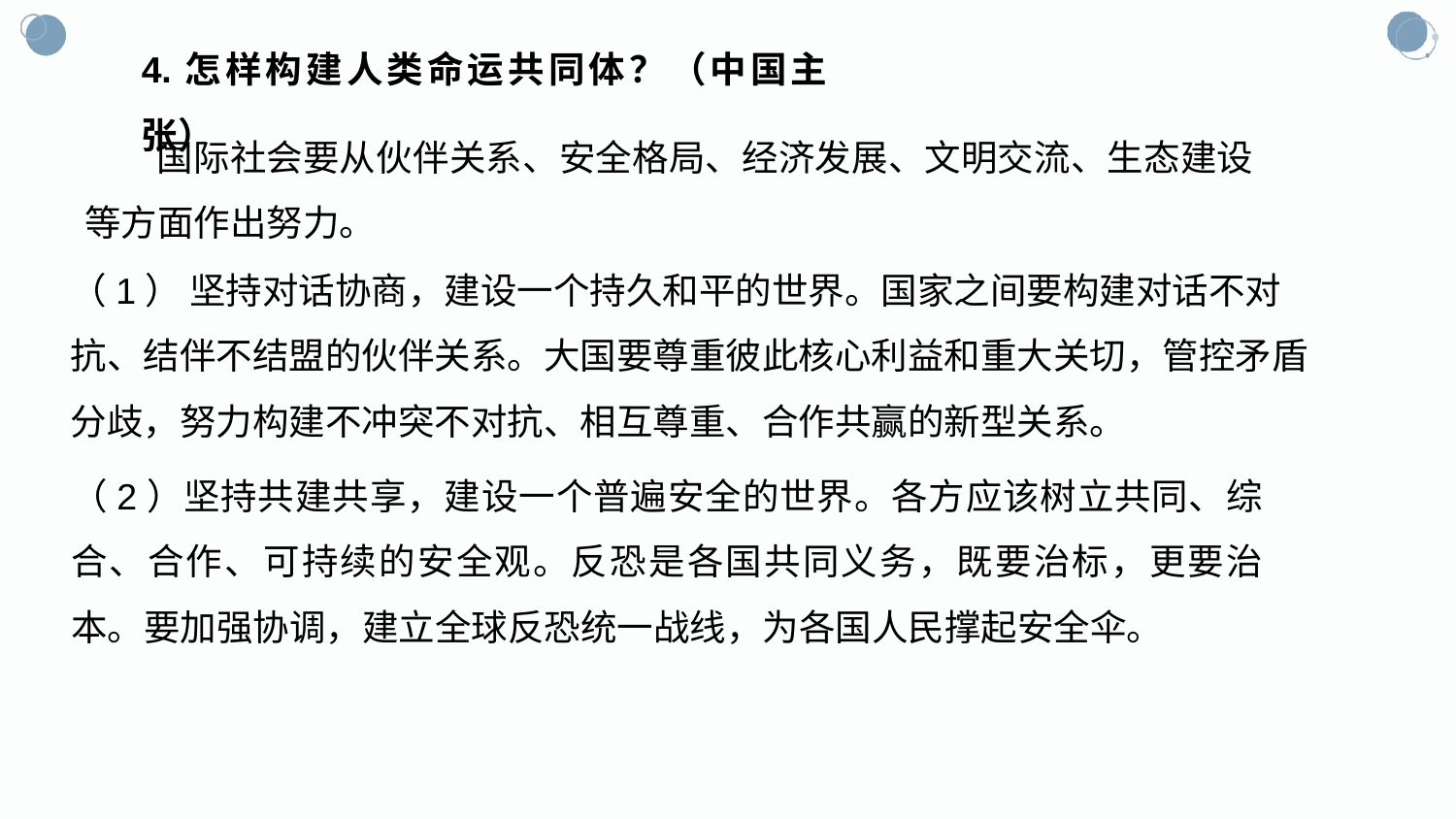

4.怎样构建人类命运共同体？（中国主张）
     国际社会要从伙伴关系、安全格局、经济发展、文明交流、生态建设等方面作出努力。
（1） 坚持对话协商，建设一个持久和平的世界。国家之间要构建对话不对抗、结伴不结盟的伙伴关系。大国要尊重彼此核心利益和重大关切，管控矛盾分歧，努力构建不冲突不对抗、相互尊重、合作共赢的新型关系。
（2）坚持共建共享，建设一个普遍安全的世界。各方应该树立共同、综合、合作、可持续的安全观。反恐是各国共同义务，既要治标，更要治本。要加强协调，建立全球反恐统一战线，为各国人民撑起安全伞。